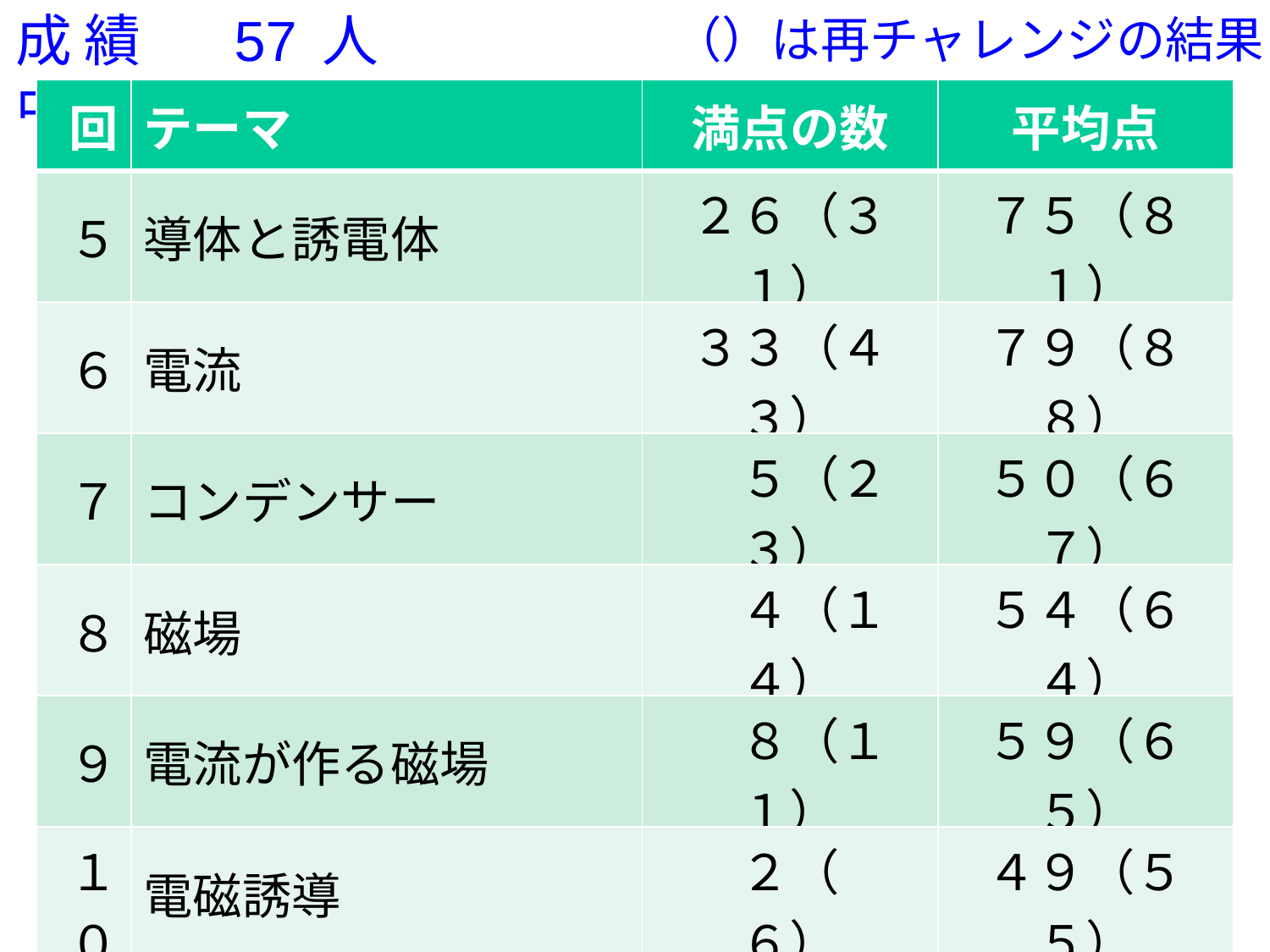

成績　57人中
（）は再チャレンジの結果
| 回 | テーマ | 満点の数 | 平均点 |
| --- | --- | --- | --- |
| ５ | 導体と誘電体 | ２６（３１） | ７５（８１） |
| ６ | 電流 | ３３（４３） | ７９（８８） |
| ７ | コンデンサー | ５（２３） | ５０（６７） |
| ８ | 磁場 | ４（１４） | ５４（６４） |
| ９ | 電流が作る磁場 | ８（１１） | ５９（６５） |
| １０ | 電磁誘導 | ２（　６） | ４９（５５） |
| １１ | インダクタンス | ８（３２） | ５９（７８） |
| １２ | マクスウェル方程式 | １（　　） | ４３（　　） |